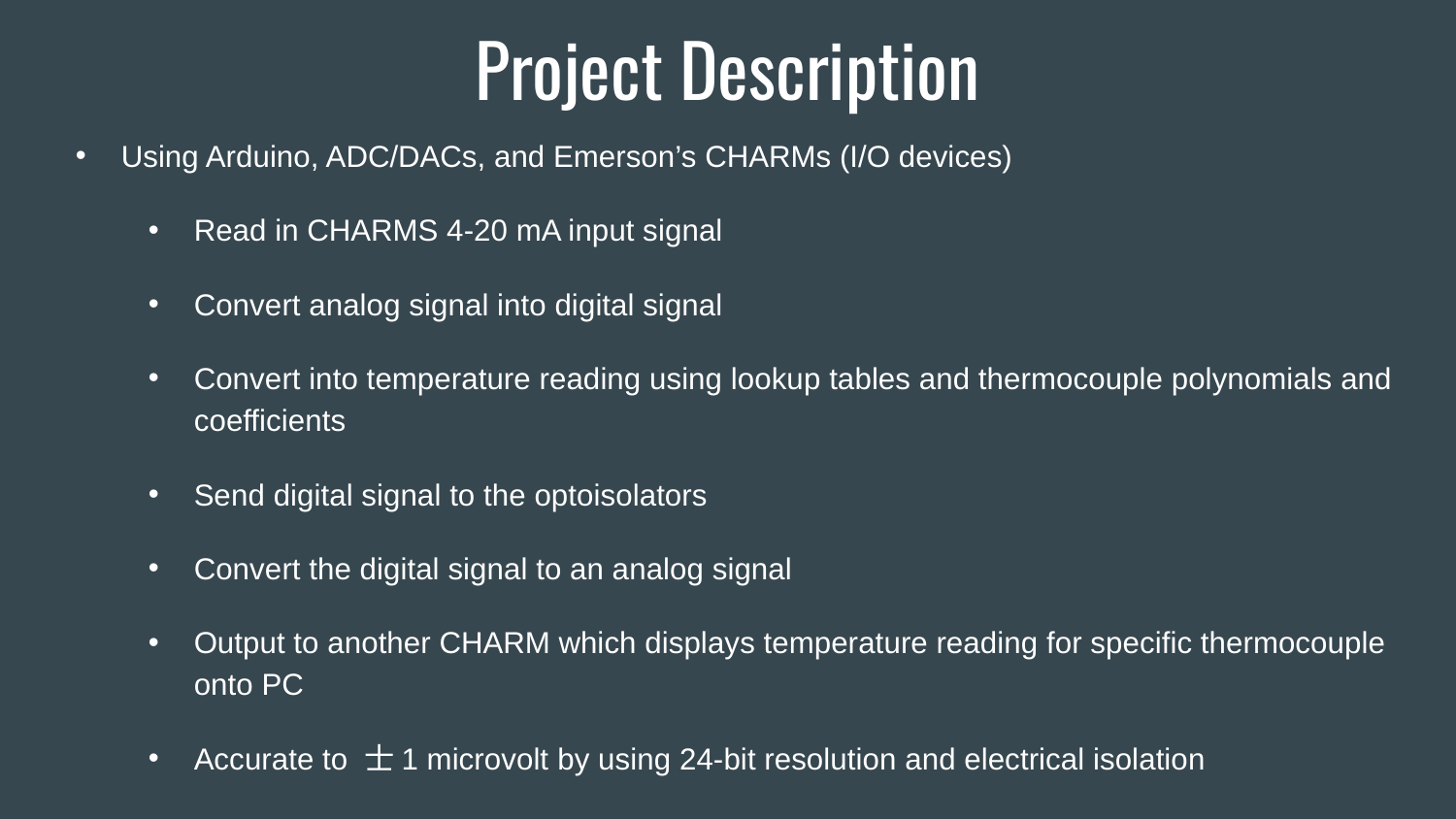

# Project Description
Using Arduino, ADC/DACs, and Emerson’s CHARMs (I/O devices)
Read in CHARMS 4-20 mA input signal
Convert analog signal into digital signal
Convert into temperature reading using lookup tables and thermocouple polynomials and coefficients
Send digital signal to the optoisolators
Convert the digital signal to an analog signal
Output to another CHARM which displays temperature reading for specific thermocouple onto PC
Accurate to 士1 microvolt by using 24-bit resolution and electrical isolation